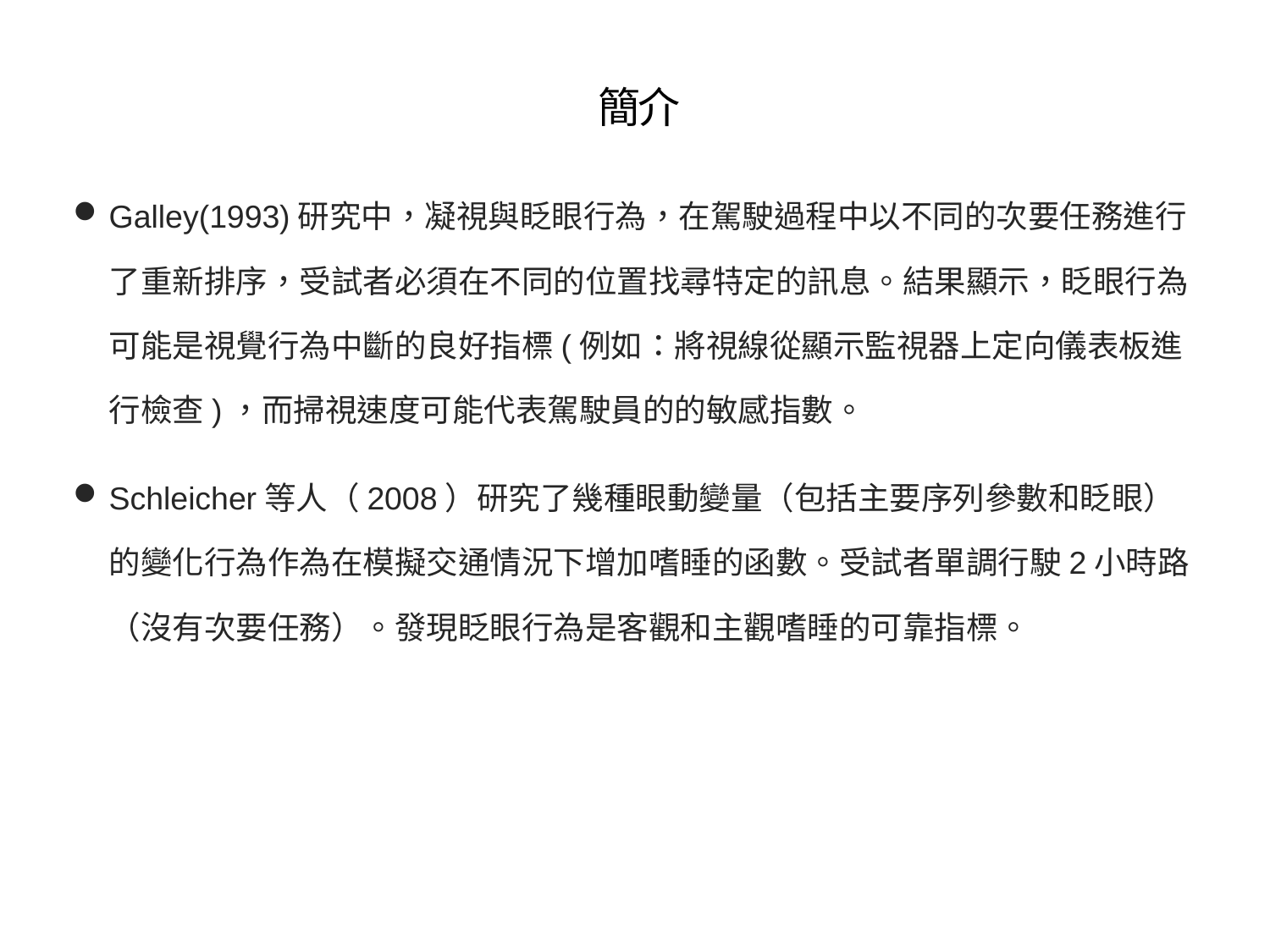

# 簡介
Galley(1993)研究中，凝視與眨眼行為，在駕駛過程中以不同的次要任務進行了重新排序，受試者必須在不同的位置找尋特定的訊息。結果顯示，眨眼行為可能是視覺行為中斷的良好指標(例如：將視線從顯示監視器上定向儀表板進行檢查)，而掃視速度可能代表駕駛員的的敏感指數。
Schleicher等人（2008）研究了幾種眼動變量（包括主要序列參數和眨眼）的變化行為作為在模擬交通情況下增加嗜睡的函數。受試者單調行駛2小時路（沒有次要任務）。發現眨眼行為是客觀和主觀嗜睡的可靠指標。